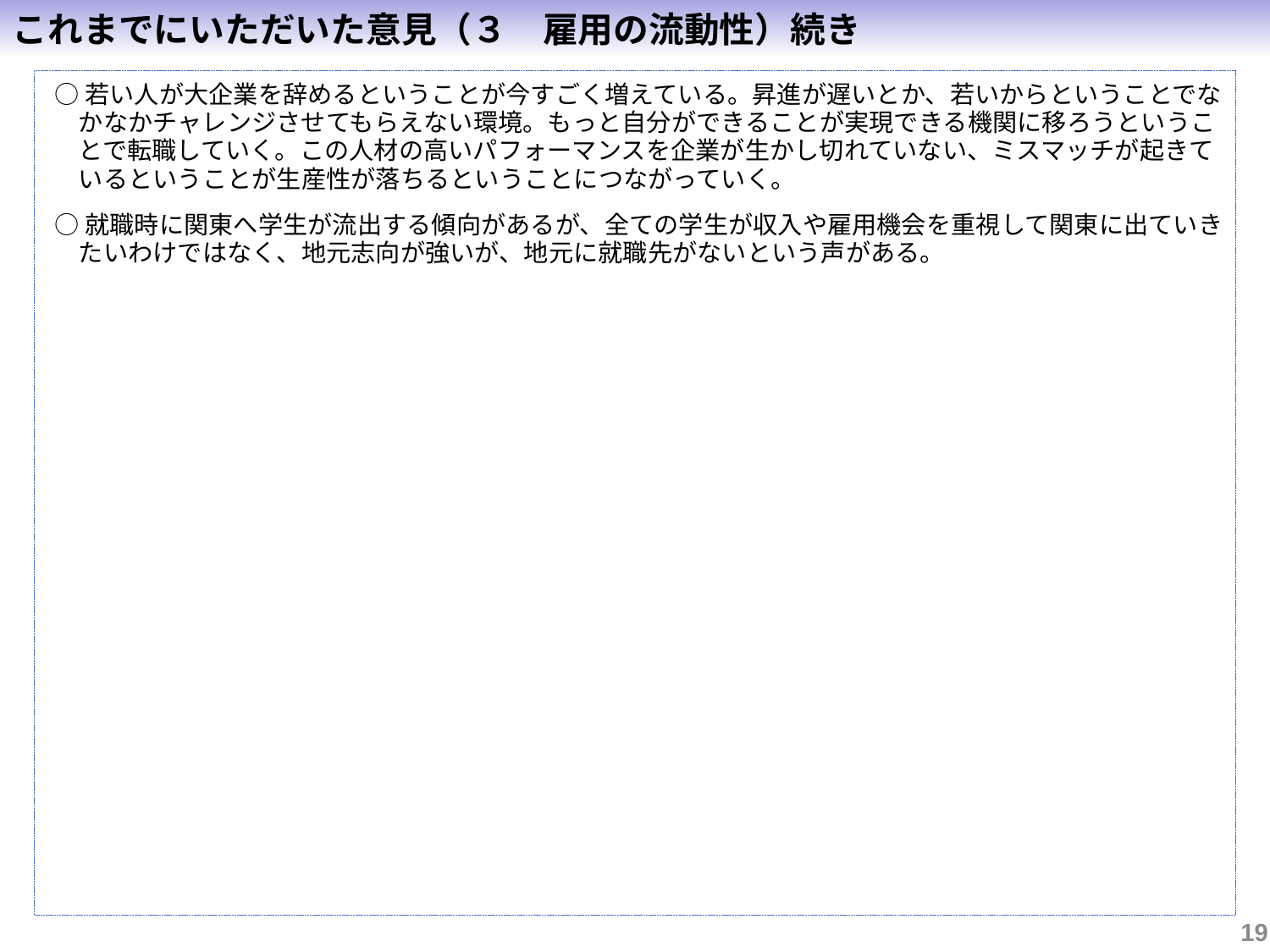

これまでにいただいた意見（３　雇用の流動性）続き
○若い人が大企業を辞めるということが今すごく増えている。昇進が遅いとか、若いからということでなかなかチャレンジさせてもらえない環境。もっと自分ができることが実現できる機関に移ろうということで転職していく。この人材の高いパフォーマンスを企業が生かし切れていない、ミスマッチが起きているということが生産性が落ちるということにつながっていく。
○就職時に関東へ学生が流出する傾向があるが、全ての学生が収入や雇用機会を重視して関東に出ていきたいわけではなく、地元志向が強いが、地元に就職先がないという声がある。

19